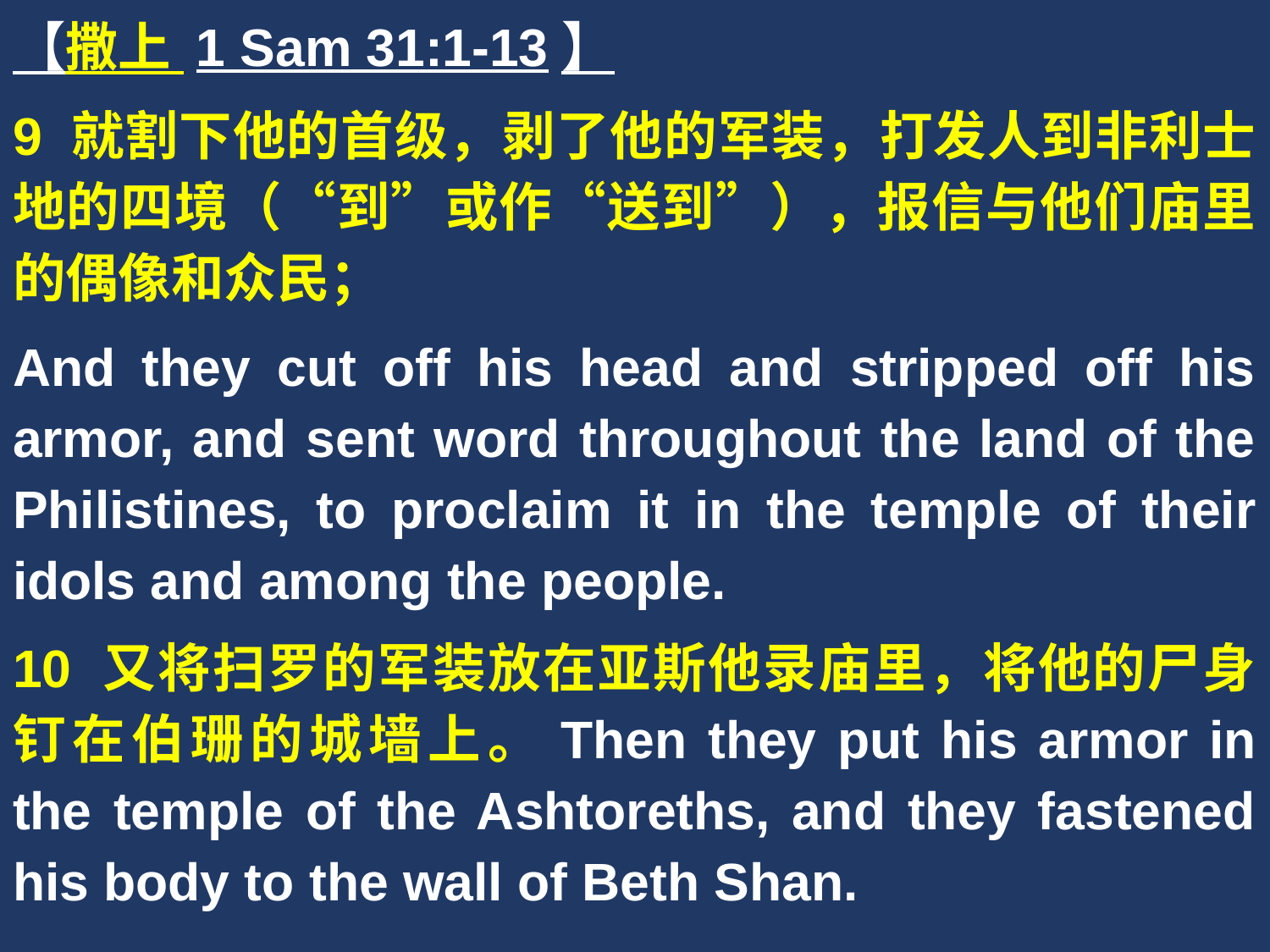

【撒上 1 Sam 31:1-13】
9 就割下他的首级，剥了他的军装，打发人到非利士地的四境（“到”或作“送到”），报信与他们庙里的偶像和众民；
And they cut off his head and stripped off his armor, and sent word throughout the land of the Philistines, to proclaim it in the temple of their idols and among the people.
10 又将扫罗的军装放在亚斯他录庙里，将他的尸身钉在伯珊的城墙上。Then they put his armor in the temple of the Ashtoreths, and they fastened his body to the wall of Beth Shan.